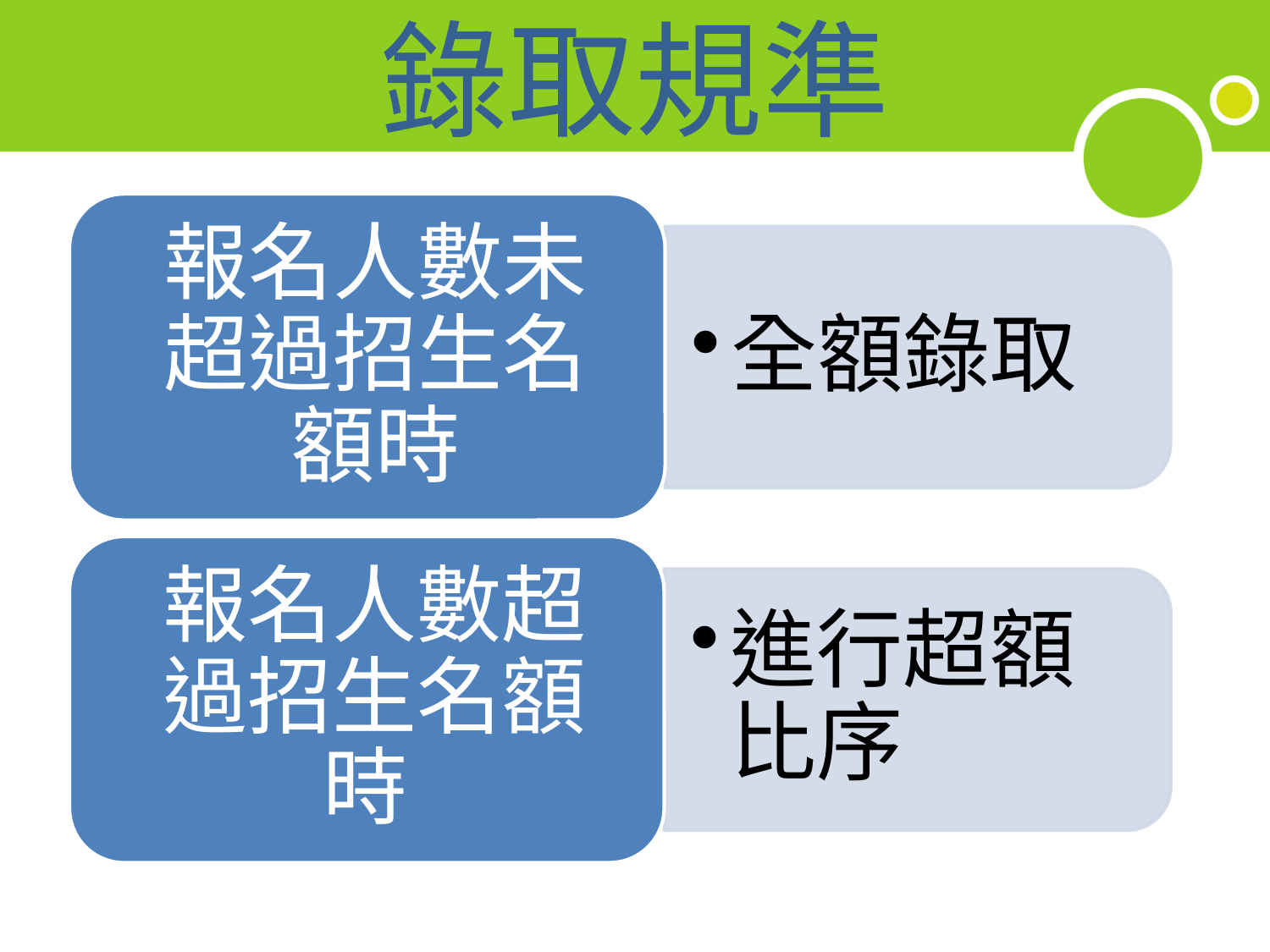

# 錄取規準
全額錄取
報名人數未超過招生名額時
進行超額比序
報名人數超過招生名額時